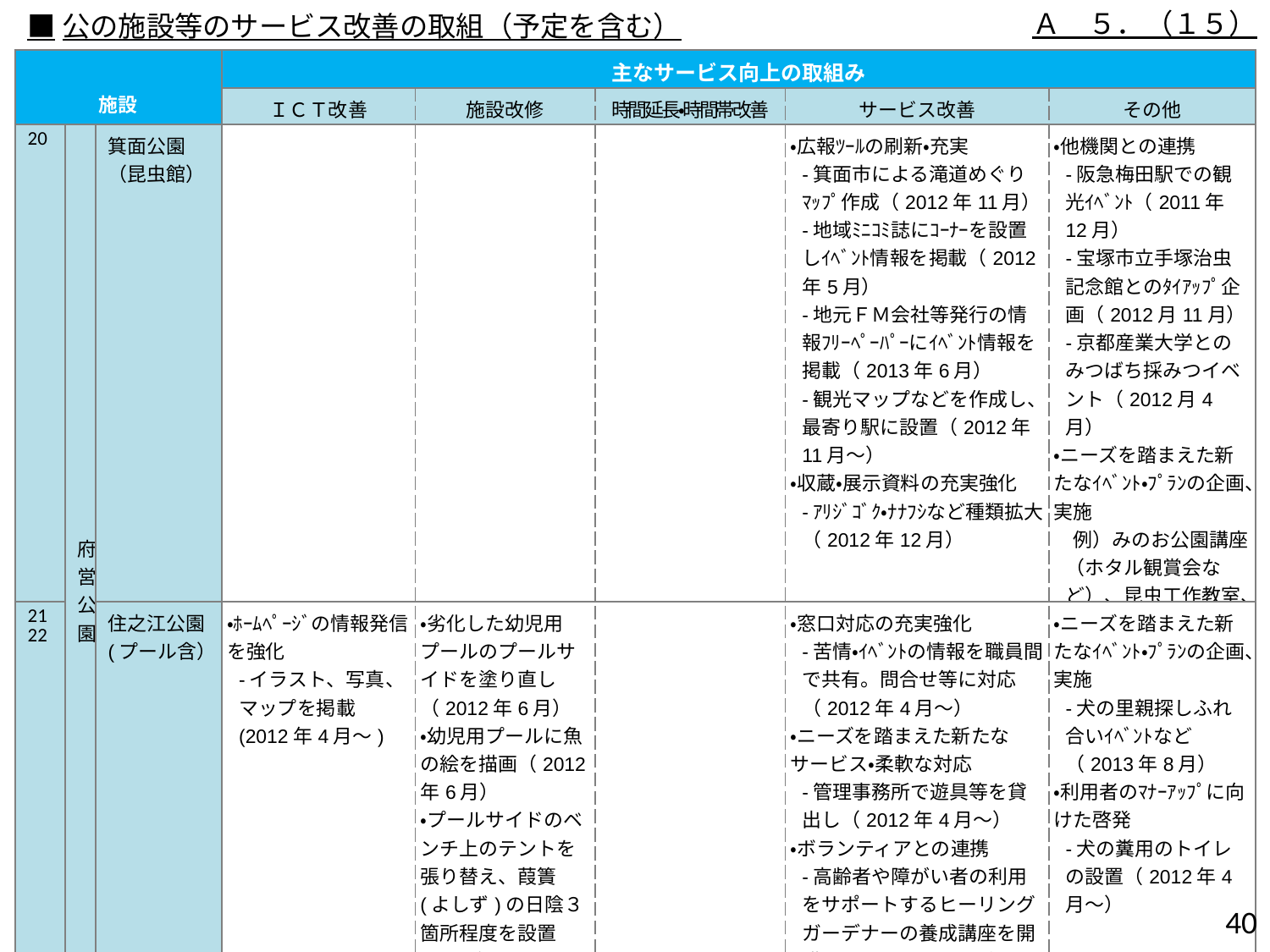

Ａ　５．（１５）
■公の施設等のサービス改善の取組（予定を含む）
| 施設 |  |  | 主なサービス向上の取組み |  |  |  |  |
| --- | --- | --- | --- | --- | --- | --- | --- |
|  |  |  | ＩＣＴ改善 | 施設改修 | 時間延長・時間帯改善 | サービス改善 | その他 |
| 20 | 府営公園 | 箕面公園 （昆虫館） |  |  |  | ・広報ﾂｰﾙの刷新・充実 -箕面市による滝道めぐりﾏｯﾌﾟ作成（2012年11月） -地域ﾐﾆｺﾐ誌にｺｰﾅｰを設置しｲﾍﾞﾝﾄ情報を掲載（2012年5月） -地元ＦＭ会社等発行の情報ﾌﾘｰﾍﾟｰﾊﾟｰにｲﾍﾞﾝﾄ情報を掲載（2013年6月） -観光マップなどを作成し、最寄り駅に設置（2012年11月～） ・収蔵・展示資料の充実強化 -ｱﾘｼﾞｺﾞｸ・ﾅﾅﾌｼなど種類拡大（2012年12月） | ・他機関との連携 -阪急梅田駅での観光ｲﾍﾞﾝﾄ（2011年12月） -宝塚市立手塚治虫記念館とのﾀｲｱｯﾌﾟ企画（2012月11月） -京都産業大学とのみつばち採みつイベント（2012月4月） ・ニーズを踏まえた新たなｲﾍﾞﾝﾄ・ﾌﾟﾗﾝの企画、実施 　例）みのお公園講座（ホタル観賞会など）、昆虫工作教室、小学校への出前講座など |
| 21 22 |  | 住之江公園 (プール含） | ・ﾎｰﾑﾍﾟｰｼﾞの情報発信を強化 -イラスト、写真、マップを掲載(2012年4月～) | ・劣化した幼児用プールのプールサイドを塗り直し（2012年6月） ・幼児用プールに魚の絵を描画（2012年6月） ・プールサイドのベンチ上のテントを張り替え、葭簀(よしず)の日陰３箇所程度を設置(2012年6月) |  | ・窓口対応の充実強化 -苦情・ｲﾍﾞﾝﾄの情報を職員間で共有。問合せ等に対応（2012年4月～） ・ニーズを踏まえた新たなサービス・柔軟な対応 -管理事務所で遊具等を貸出し（2012年4月～） ・ボランティアとの連携 -高齢者や障がい者の利用をサポートするヒーリングガーデナーの養成講座を開講し、ボランティアグループを育成（2013年6月～） ・広報ﾂｰﾙの刷新・充実 -定期的に公園新聞にｲﾍﾞﾝﾄ情報を掲載（2012年4月～） | ・ニーズを踏まえた新たなｲﾍﾞﾝﾄ・ﾌﾟﾗﾝの企画、実施 -犬の里親探しふれ合いｲﾍﾞﾝﾄなど（2013年8月） ・利用者のﾏﾅｰｱｯﾌﾟに向けた啓発 -犬の糞用のトイレの設置（2012年4月～） |
40